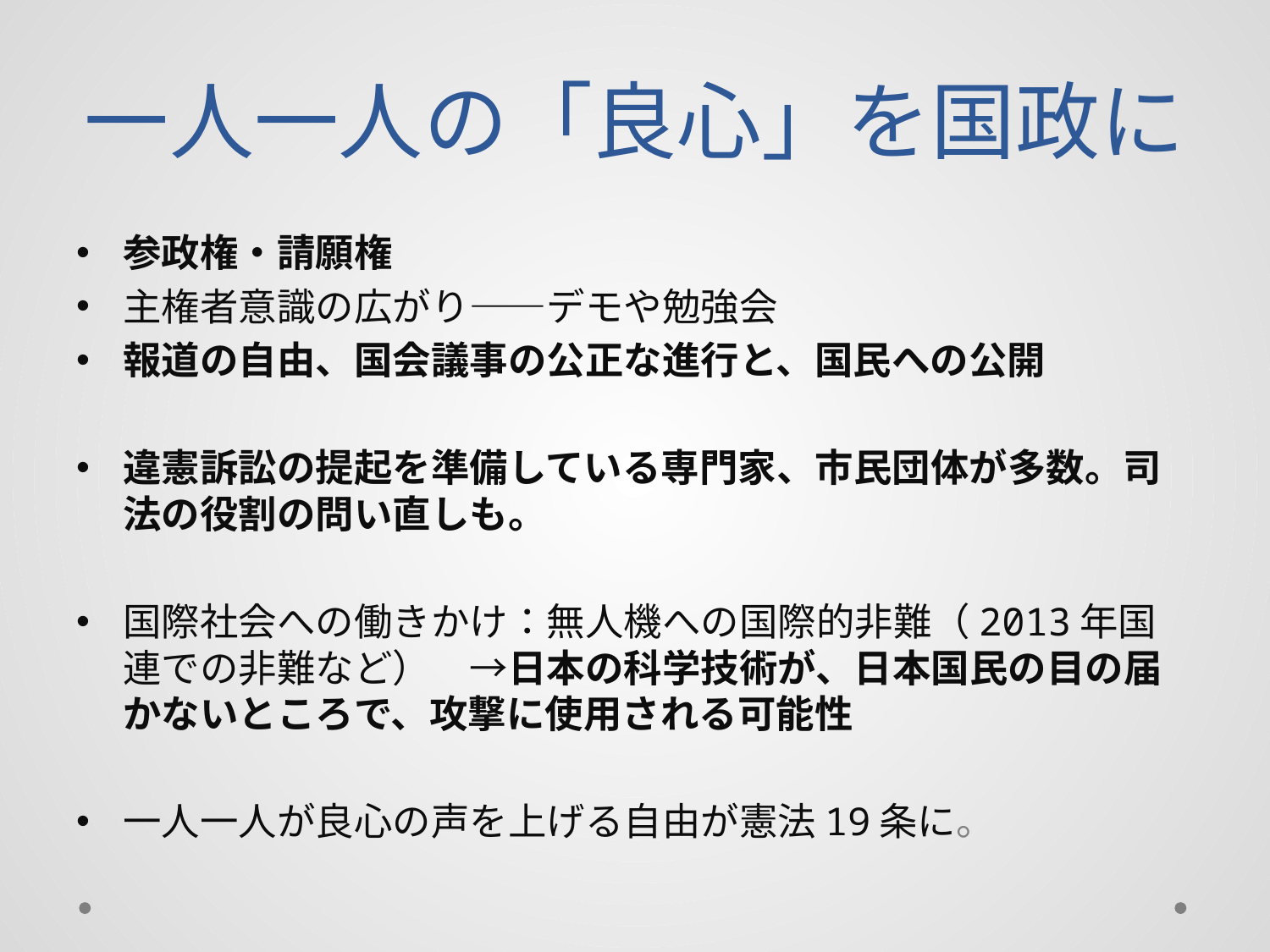

# 一人一人の「良心」を国政に
参政権・請願権
主権者意識の広がり――デモや勉強会
報道の自由、国会議事の公正な進行と、国民への公開

違憲訴訟の提起を準備している専門家、市民団体が多数。司法の役割の問い直しも。

国際社会への働きかけ：無人機への国際的非難（2013年国連での非難など）　→日本の科学技術が、日本国民の目の届かないところで、攻撃に使用される可能性

一人一人が良心の声を上げる自由が憲法19条に。